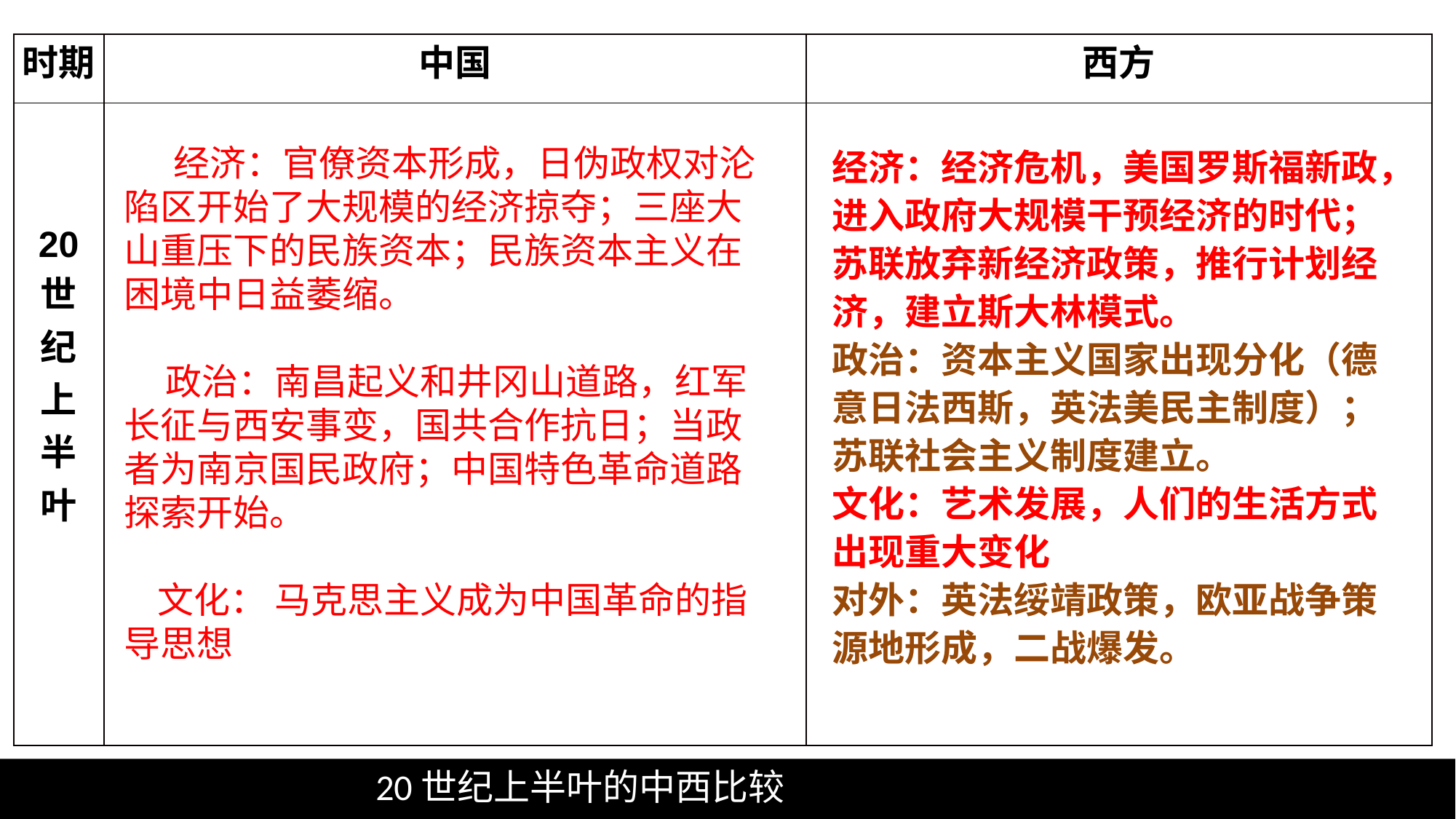

| 时期 | 中国 | 西方 |
| --- | --- | --- |
| 20 世 纪 上 半 叶 |  |  |
     经济：官僚资本形成，日伪政权对沦陷区开始了大规模的经济掠夺；三座大山重压下的民族资本；民族资本主义在困境中日益萎缩。

    政治：南昌起义和井冈山道路，红军长征与西安事变，国共合作抗日；当政者为南京国民政府；中国特色革命道路探索开始。

   文化： 马克思主义成为中国革命的指导思想
经济：经济危机，美国罗斯福新政，进入政府大规模干预经济的时代；苏联放弃新经济政策，推行计划经济，建立斯大林模式。
政治：资本主义国家出现分化（德意日法西斯，英法美民主制度）；苏联社会主义制度建立。
文化：艺术发展，人们的生活方式出现重大变化
对外：英法绥靖政策，欧亚战争策源地形成，二战爆发。
                                                           20世纪上半叶的中西比较